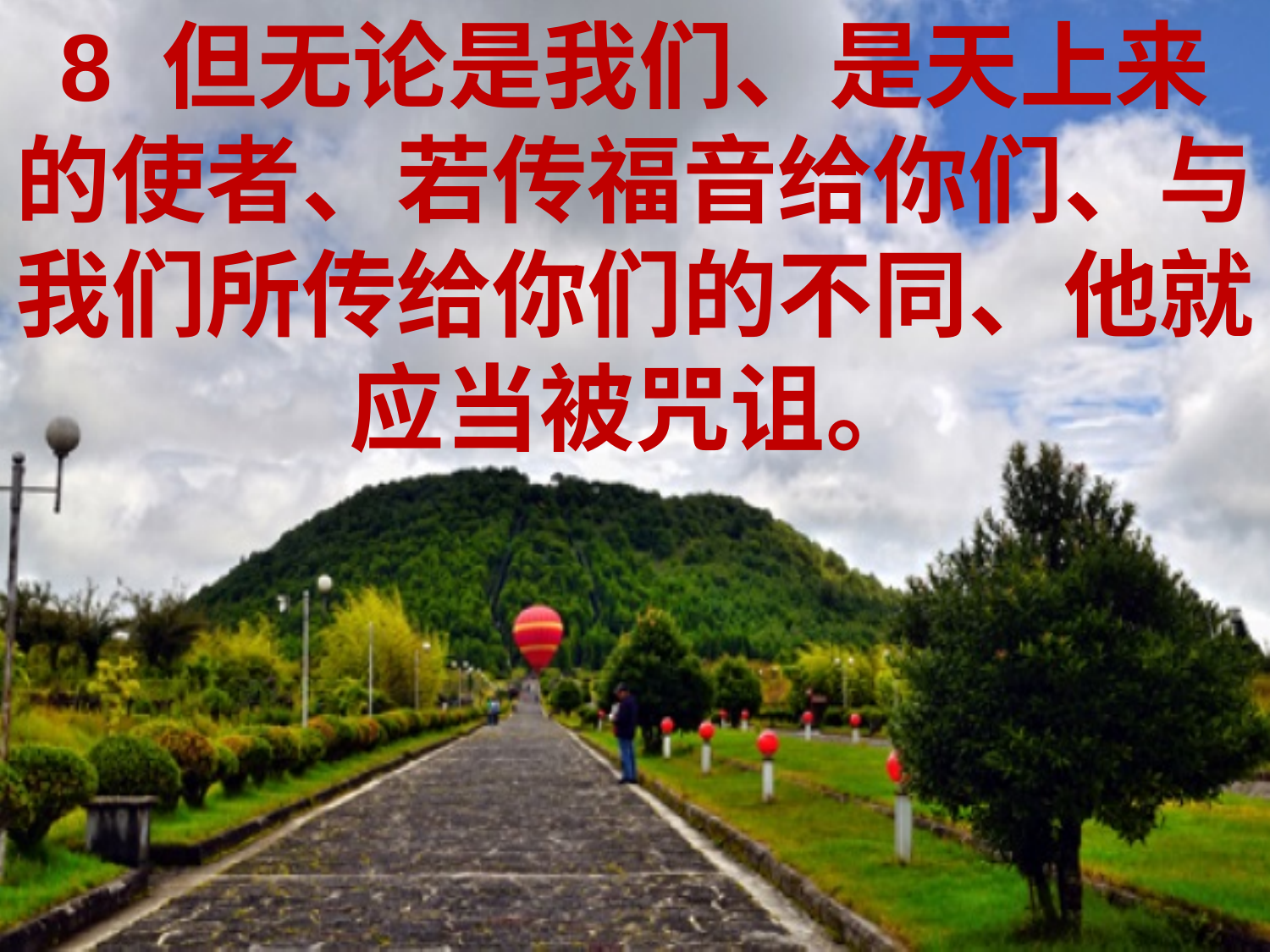

8 但无论是我们、是天上来的使者、若传福音给你们、与我们所传给你们的不同、他就应当被咒诅。